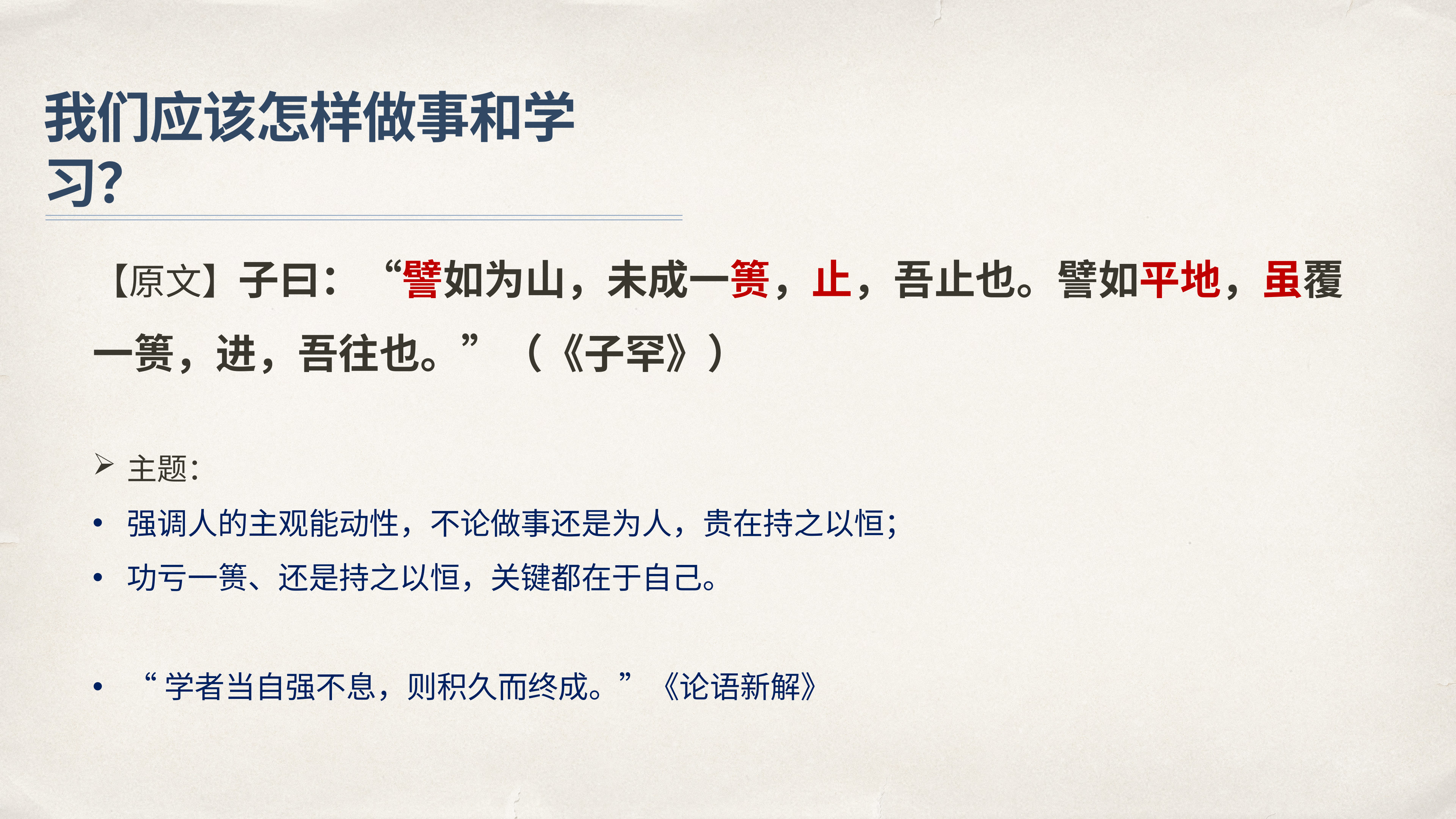

# 我们应该怎样做事和学习？

【原文】子曰：“譬如为山，未成一篑，止，吾止也。譬如平地，虽覆一篑，进，吾往也。”（《子罕》）

主题：
强调人的主观能动性，不论做事还是为人，贵在持之以恒；
功亏一篑、还是持之以恒，关键都在于自己。

“学者当自强不息，则积久而终成。”《论语新解》